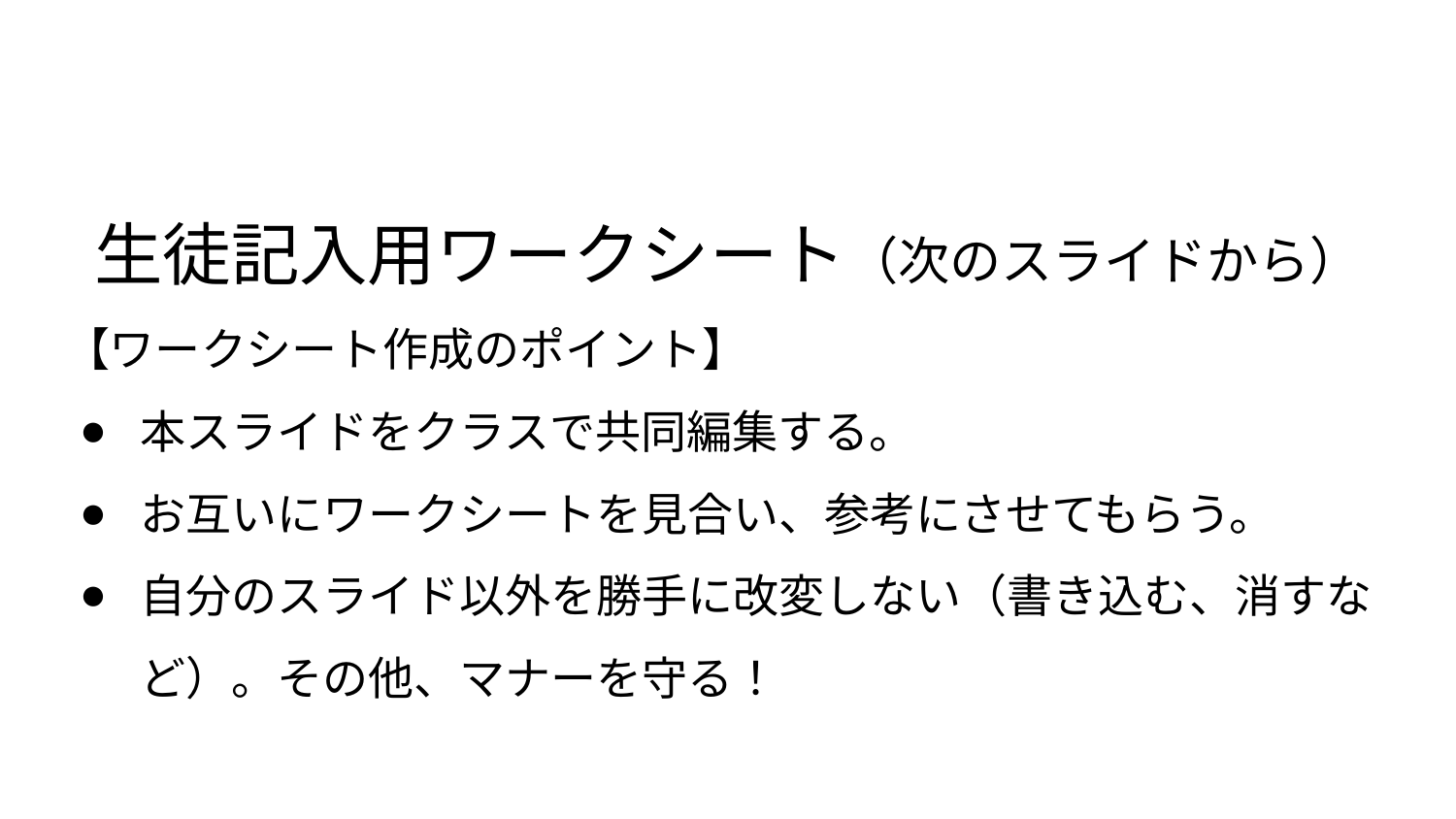

# 生徒記入用ワークシート（次のスライドから）
【ワークシート作成のポイント】
本スライドをクラスで共同編集する。
お互いにワークシートを見合い、参考にさせてもらう。
自分のスライド以外を勝手に改変しない（書き込む、消すなど）。その他、マナーを守る！